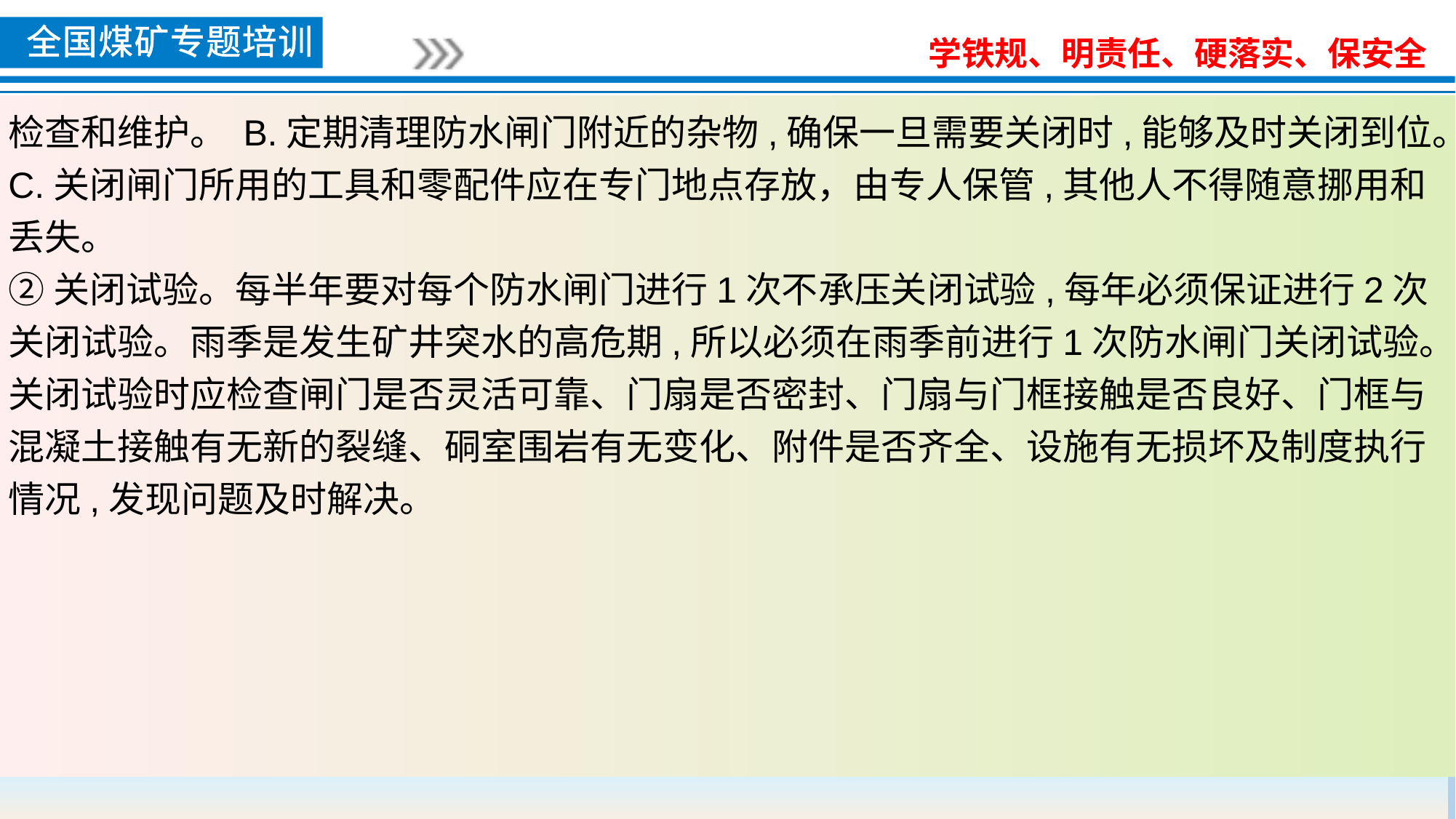

检查和维护。 B.定期清理防水闸门附近的杂物,确保一旦需要关闭时,能够及时关闭到位。C.关闭闸门所用的工具和零配件应在专门地点存放，由专人保管,其他人不得随意挪用和丢失。
②关闭试验。每半年要对每个防水闸门进行1次不承压关闭试验,每年必须保证进行2次关闭试验。雨季是发生矿井突水的高危期,所以必须在雨季前进行1次防水闸门关闭试验。关闭试验时应检查闸门是否灵活可靠、门扇是否密封、门扇与门框接触是否良好、门框与混凝土接触有无新的裂缝、硐室围岩有无变化、附件是否齐全、设施有无损坏及制度执行情况,发现问题及时解决。